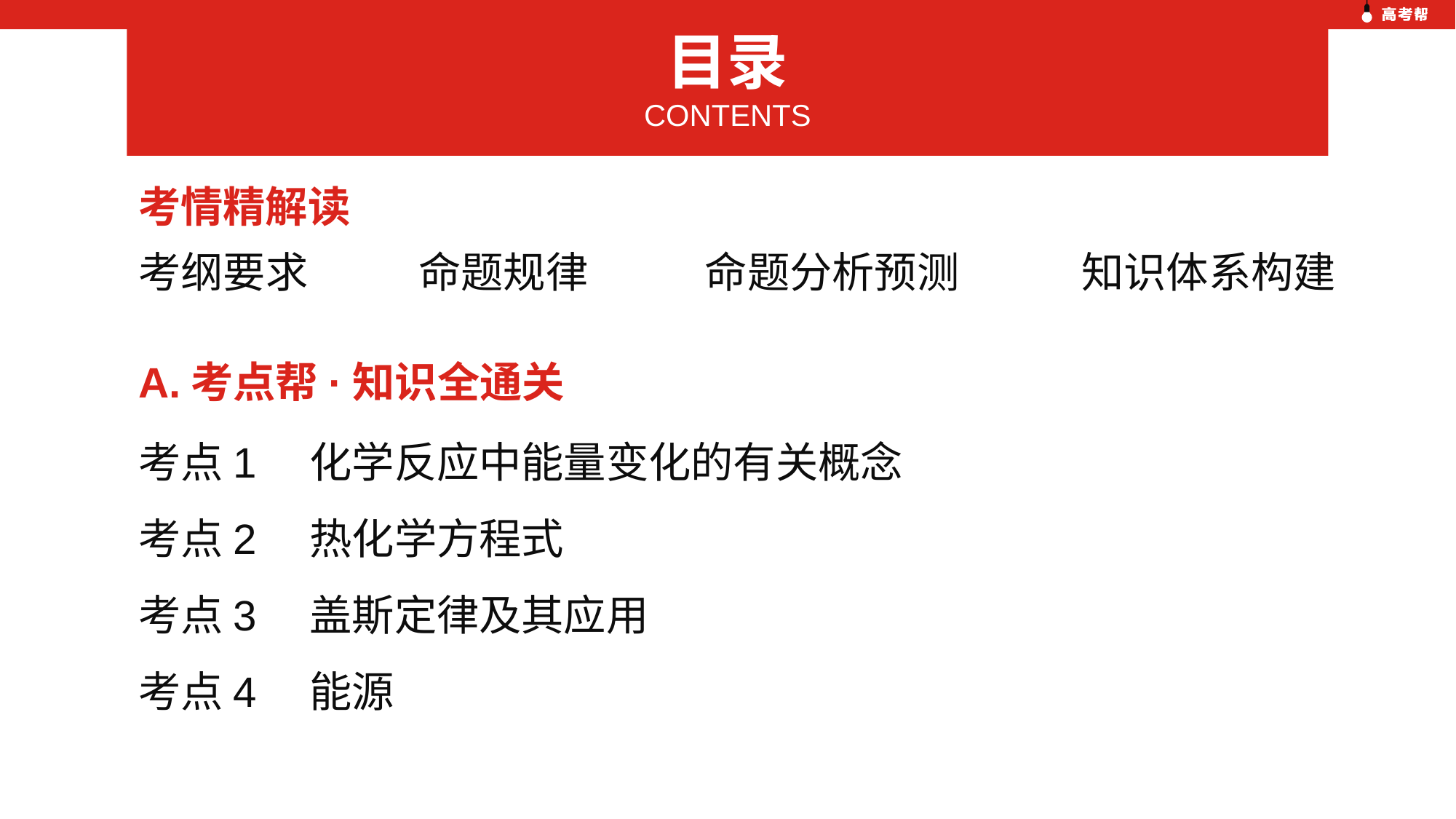

目录
CONTENTS
考情精解读
考纲要求
命题规律
命题分析预测
知识体系构建
A.考点帮·知识全通关
考点1　化学反应中能量变化的有关概念
考点2　热化学方程式
考点3　盖斯定律及其应用
考点4　能源